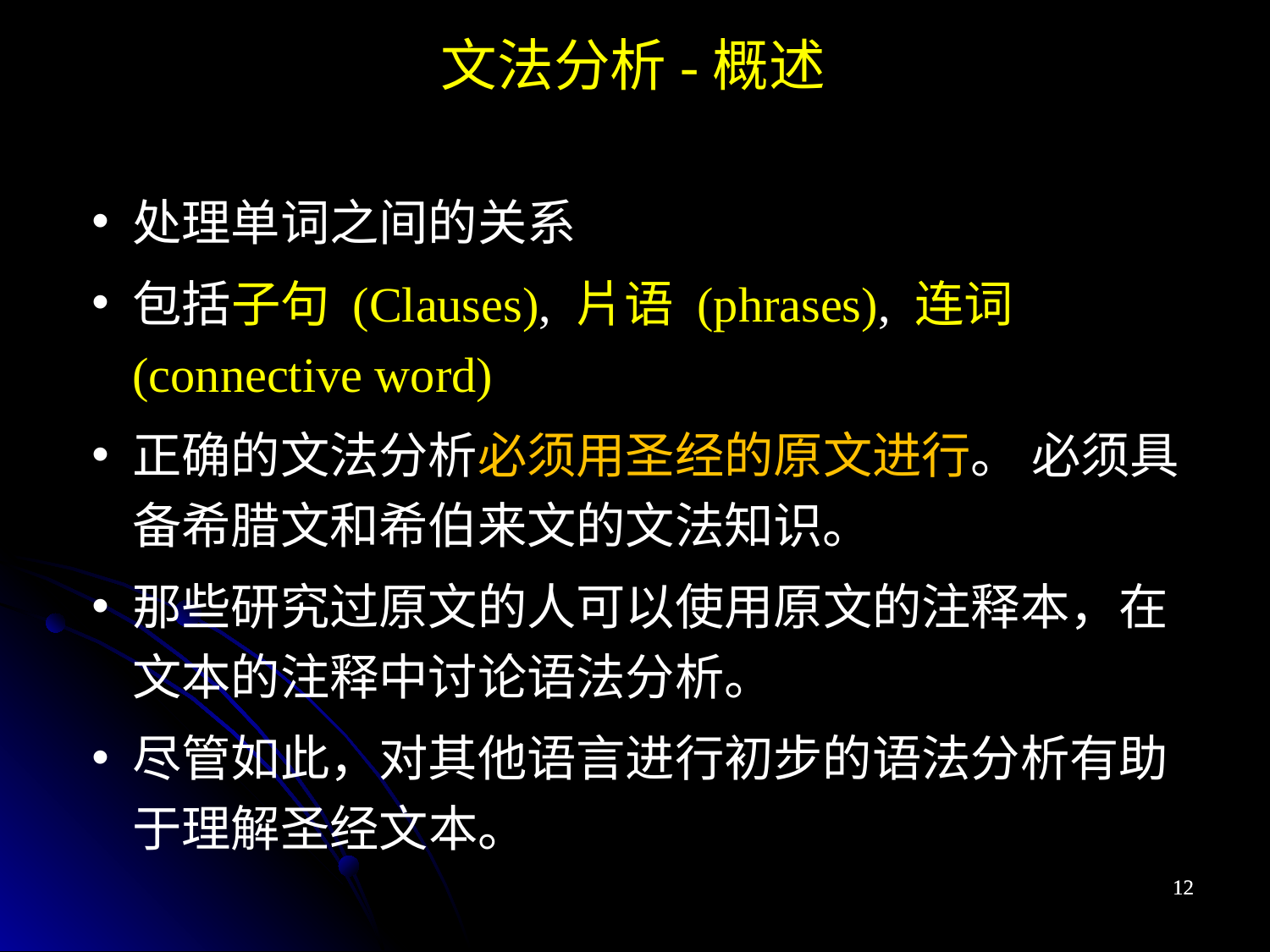

文法分析-概述

处理单词之间的关系
包括子句 (Clauses), 片语 (phrases), 连词 (connective word)
正确的文法分析必须用圣经的原文进行。 必须具备希腊文和希伯来文的文法知识。
那些研究过原文的人可以使用原文的注释本，在文本的注释中讨论语法分析。
尽管如此，对其他语言进行初步的语法分析有助于理解圣经文本。
12
12